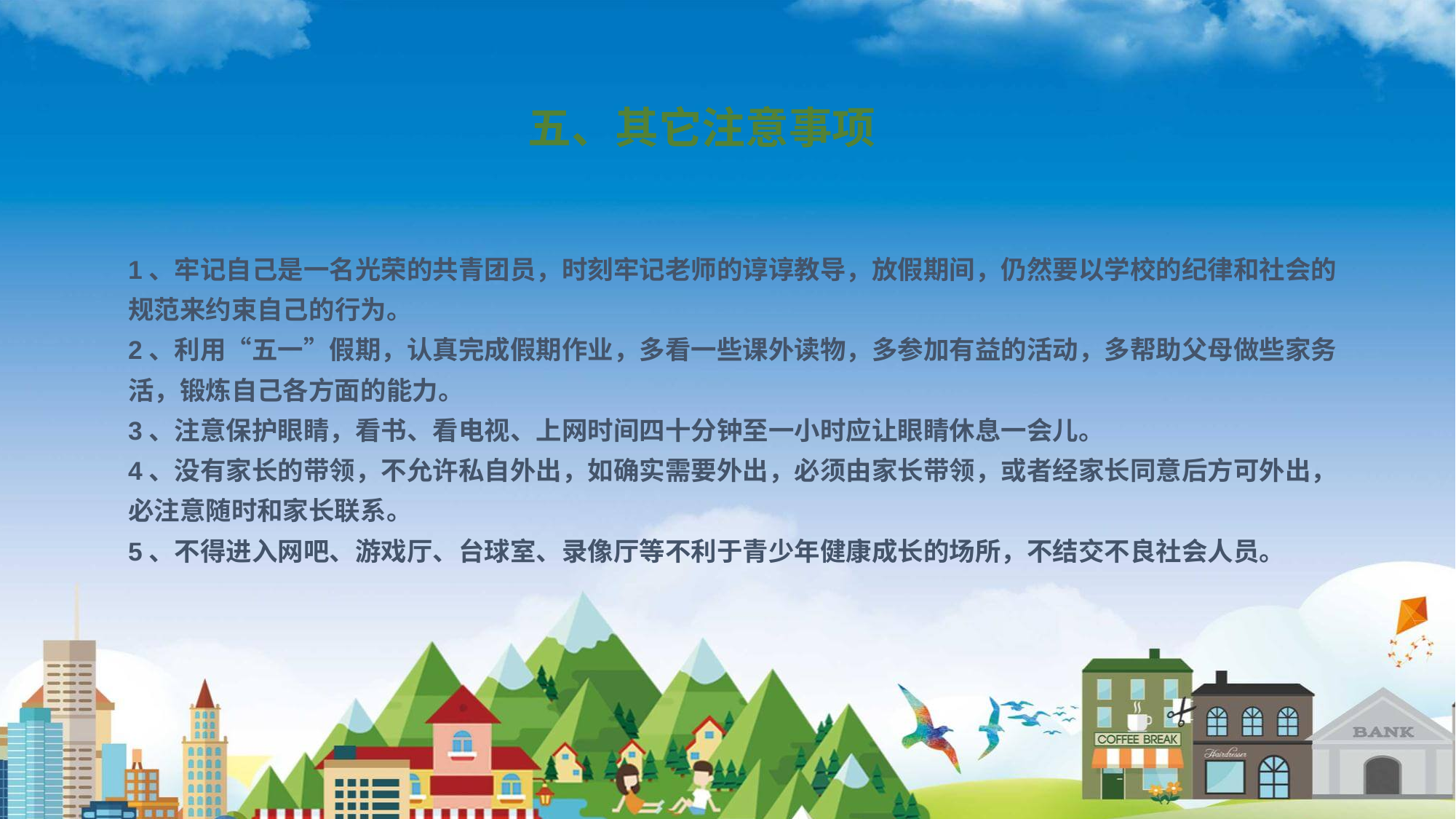

五、其它注意事项
1、牢记自己是一名光荣的共青团员，时刻牢记老师的谆谆教导，放假期间，仍然要以学校的纪律和社会的规范来约束自己的行为。
2、利用“五一”假期，认真完成假期作业，多看一些课外读物，多参加有益的活动，多帮助父母做些家务活，锻炼自己各方面的能力。
3、注意保护眼睛，看书、看电视、上网时间四十分钟至一小时应让眼睛休息一会儿。
4、没有家长的带领，不允许私自外出，如确实需要外出，必须由家长带领，或者经家长同意后方可外出，必注意随时和家长联系。
5、不得进入网吧、游戏厅、台球室、录像厅等不利于青少年健康成长的场所，不结交不良社会人员。